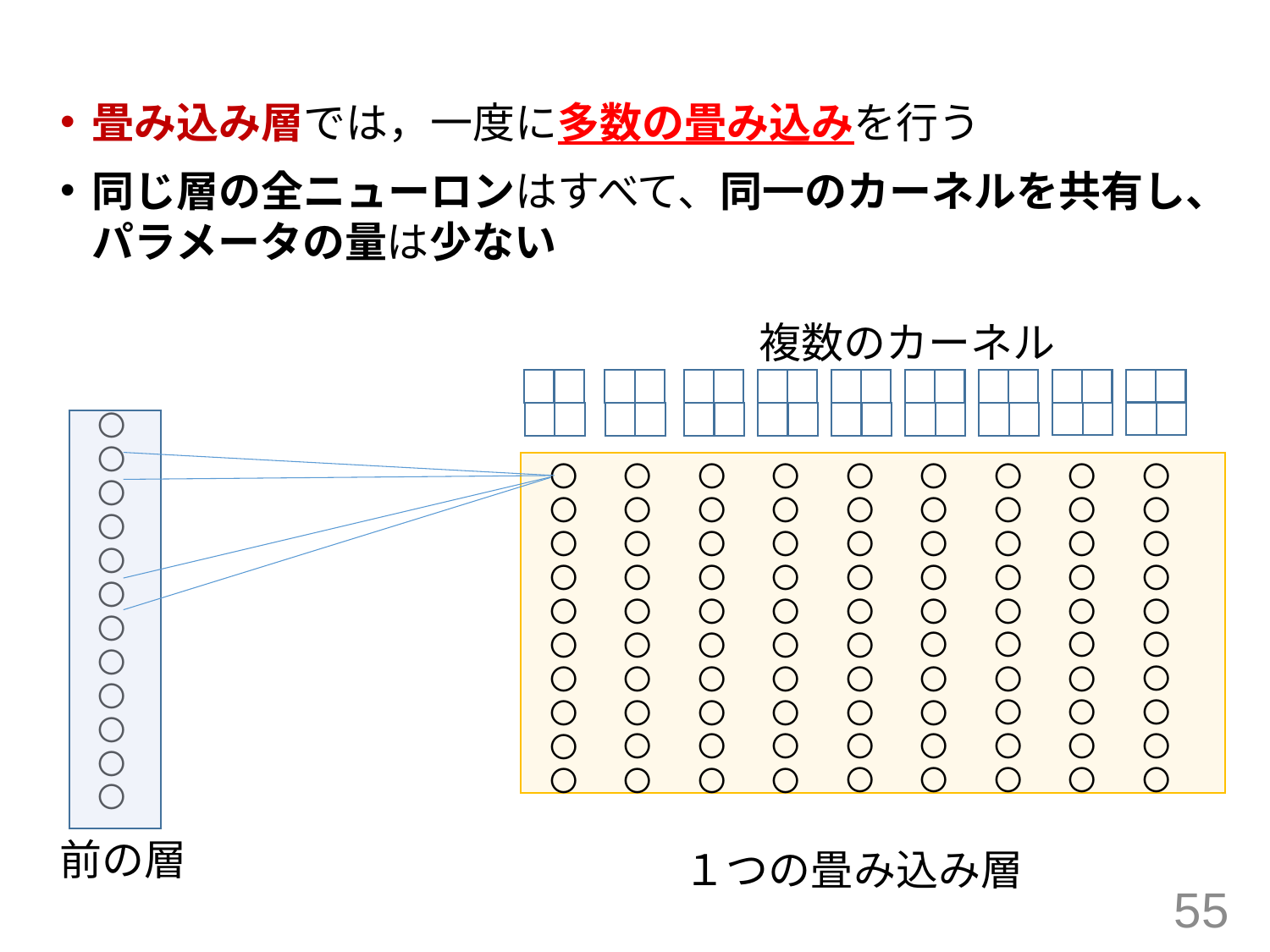

畳み込み層では，一度に多数の畳み込みを行う
同じ層の全ニューロンはすべて、同一のカーネルを共有し、パラメータの量は少ない
複数のカーネル

〇
〇
〇
〇
〇
〇
〇
〇
〇
〇
〇
〇

〇
〇
〇
〇
〇
〇
〇
〇
〇
〇
〇
〇
〇
〇
〇
〇
〇
〇
〇
〇
〇
〇
〇
〇
〇
〇
〇
〇
〇
〇
〇
〇
〇
〇
〇
〇
〇
〇
〇
〇
〇
〇
〇
〇
〇
〇
〇
〇
〇
〇
〇
〇
〇
〇
〇
〇
〇
〇
〇
〇
〇
〇
〇
〇
〇
〇
〇
〇
〇
〇
〇
〇
〇
〇
〇
〇
〇
〇
〇
〇
〇
〇
〇
〇
〇
〇
〇
〇
〇
〇
前の層
１つの畳み込み層
55